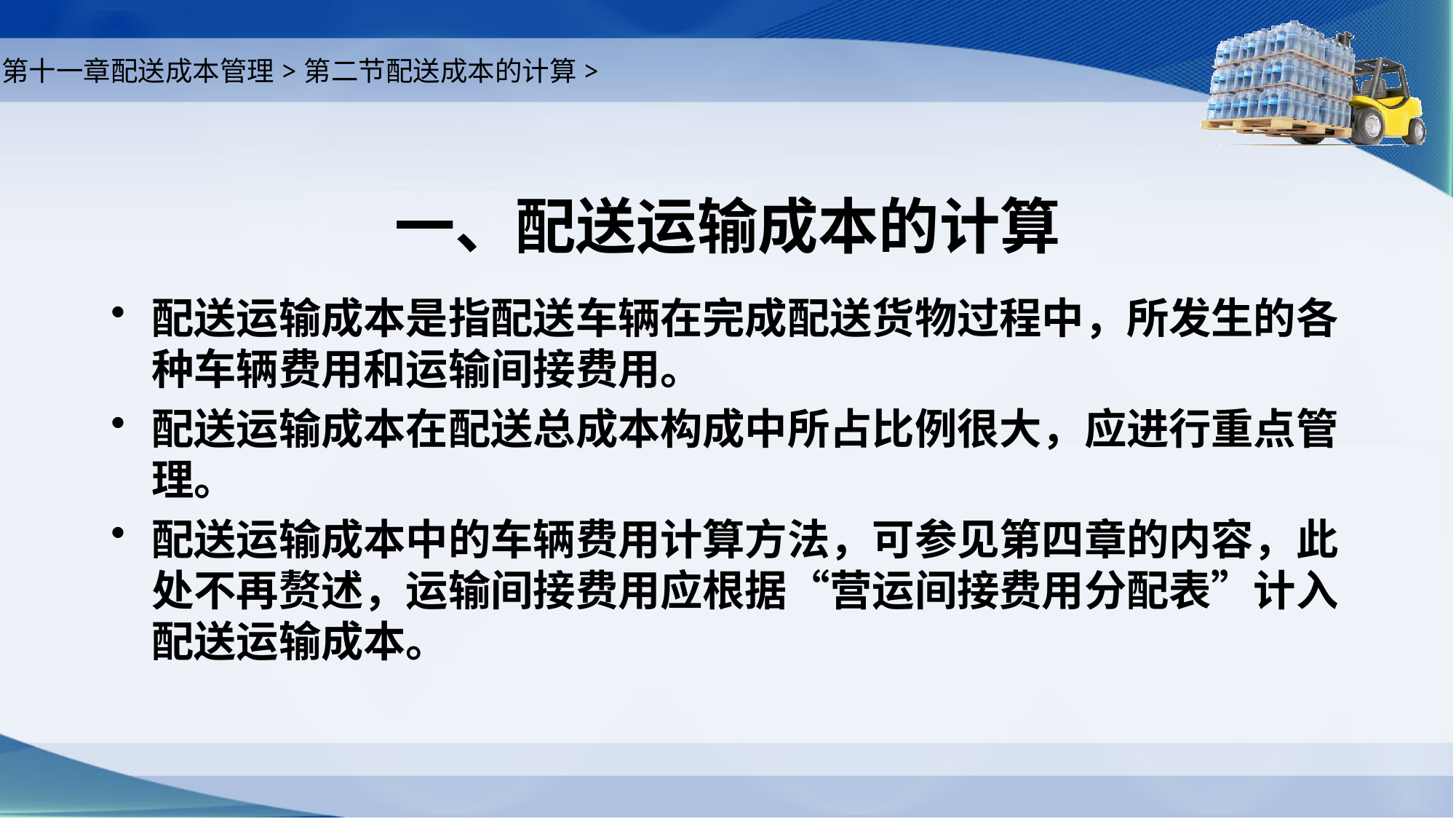

第十一章配送成本管理>第二节配送成本的计算>
# 一、配送运输成本的计算
配送运输成本是指配送车辆在完成配送货物过程中，所发生的各种车辆费用和运输间接费用。
配送运输成本在配送总成本构成中所占比例很大，应进行重点管理。
配送运输成本中的车辆费用计算方法，可参见第四章的内容，此处不再赘述，运输间接费用应根据“营运间接费用分配表”计入配送运输成本。